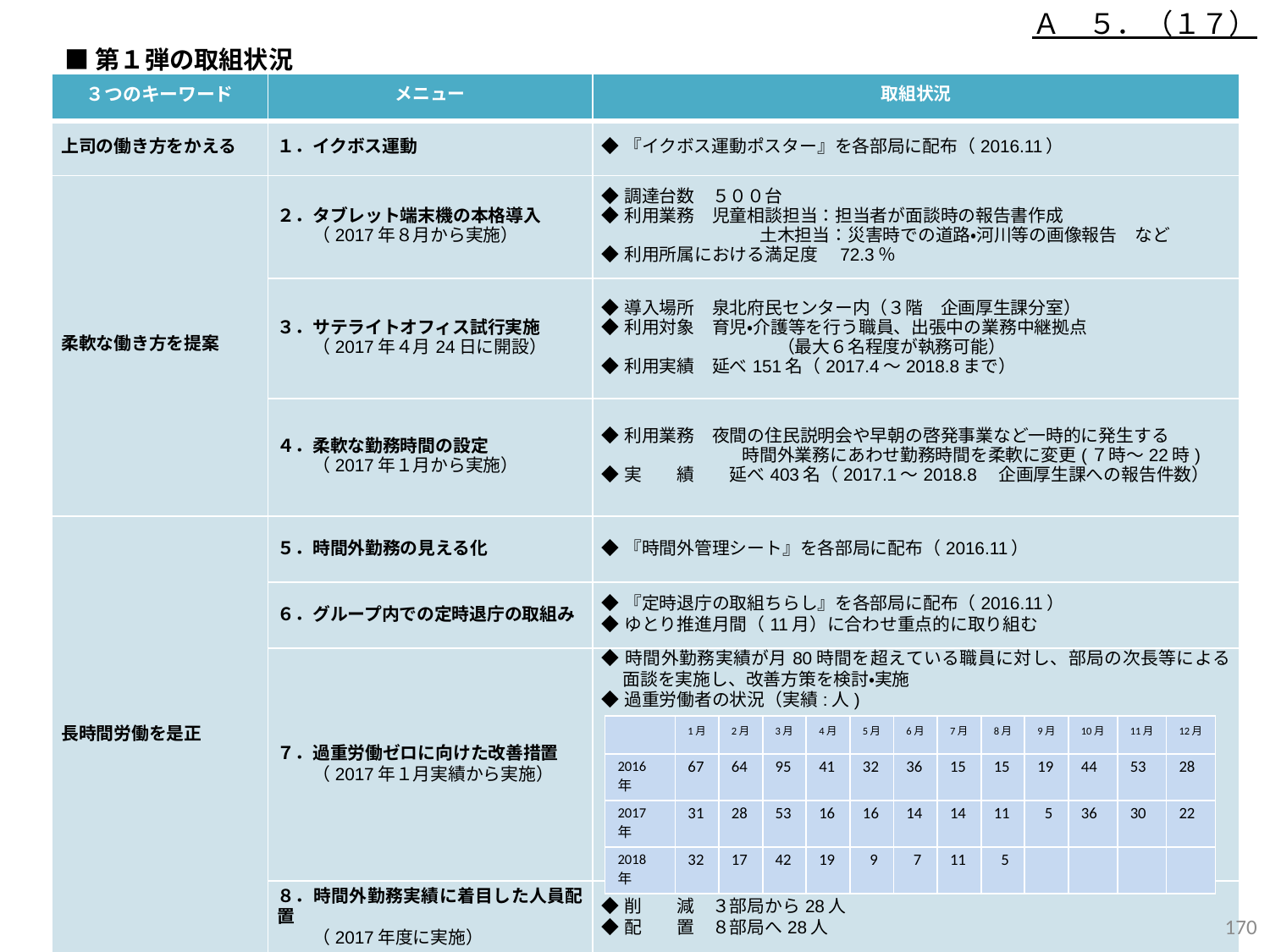

Ａ　５．（１７）
■第１弾の取組状況
| ３つのキーワード | メニュー | 取組状況 |
| --- | --- | --- |
| 上司の働き方をかえる | １．イクボス運動 | ◆『イクボス運動ポスター』を各部局に配布（2016.11） |
| 柔軟な働き方を提案 | ２．タブレット端末機の本格導入 　　（2017年８月から実施） | ◆調達台数　５００台 ◆利用業務　児童相談担当：担当者が面談時の報告書作成 　　　　　　　　　土木担当：災害時での道路・河川等の画像報告　など ◆利用所属における満足度　72.3％ |
|  | ３．サテライトオフィス試行実施 　　（2017年４月24日に開設） | ◆導入場所　泉北府民センター内（３階　企画厚生課分室） ◆利用対象　育児・介護等を行う職員、出張中の業務中継拠点 　　　　　　　　　　（最大６名程度が執務可能） ◆利用実績　延べ151名（2017.4～2018.8まで） |
|  | ４．柔軟な勤務時間の設定 　　（2017年１月から実施） | ◆利用業務　夜間の住民説明会や早朝の啓発事業など一時的に発生する 　　　　　　　　時間外業務にあわせ勤務時間を柔軟に変更(７時～22時) ◆実　　績　　延べ403名（2017.1～2018.8　企画厚生課への報告件数） |
| 長時間労働を是正 | ５．時間外勤務の見える化 | ◆『時間外管理シート』を各部局に配布（2016.11） |
|  | ６．グループ内での定時退庁の取組み | ◆『定時退庁の取組ちらし』を各部局に配布（2016.11） ◆ゆとり推進月間（11月）に合わせ重点的に取り組む |
|  | ７．過重労働ゼロに向けた改善措置 　　（2017年１月実績から実施） | ◆時間外勤務実績が月80時間を超えている職員に対し、部局の次長等による面談を実施し、改善方策を検討・実施 ◆過重労働者の状況（実績:人) |
|  | ８．時間外勤務実績に着目した人員配置　　　 　　（2017年度に実施） | ◆削　　減　３部局から28人 ◆配　　置　８部局へ28人 |
|  | 1月 | 2月 | 3月 | 4月 | 5月 | 6月 | 7月 | 8月 | 9月 | 10月 | 11月 | 12月 |
| --- | --- | --- | --- | --- | --- | --- | --- | --- | --- | --- | --- | --- |
| 2016年 | 67 | 64 | 95 | 41 | 32 | 36 | 15 | 15 | 19 | 44 | 53 | 28 |
| 2017年 | 31 | 28 | 53 | 16 | 16 | 14 | 14 | 11 | 5 | 36 | 30 | 22 |
| 2018年 | 32 | 17 | 42 | 19 | 9 | 7 | 11 | 5 |  |  |  |  |
170